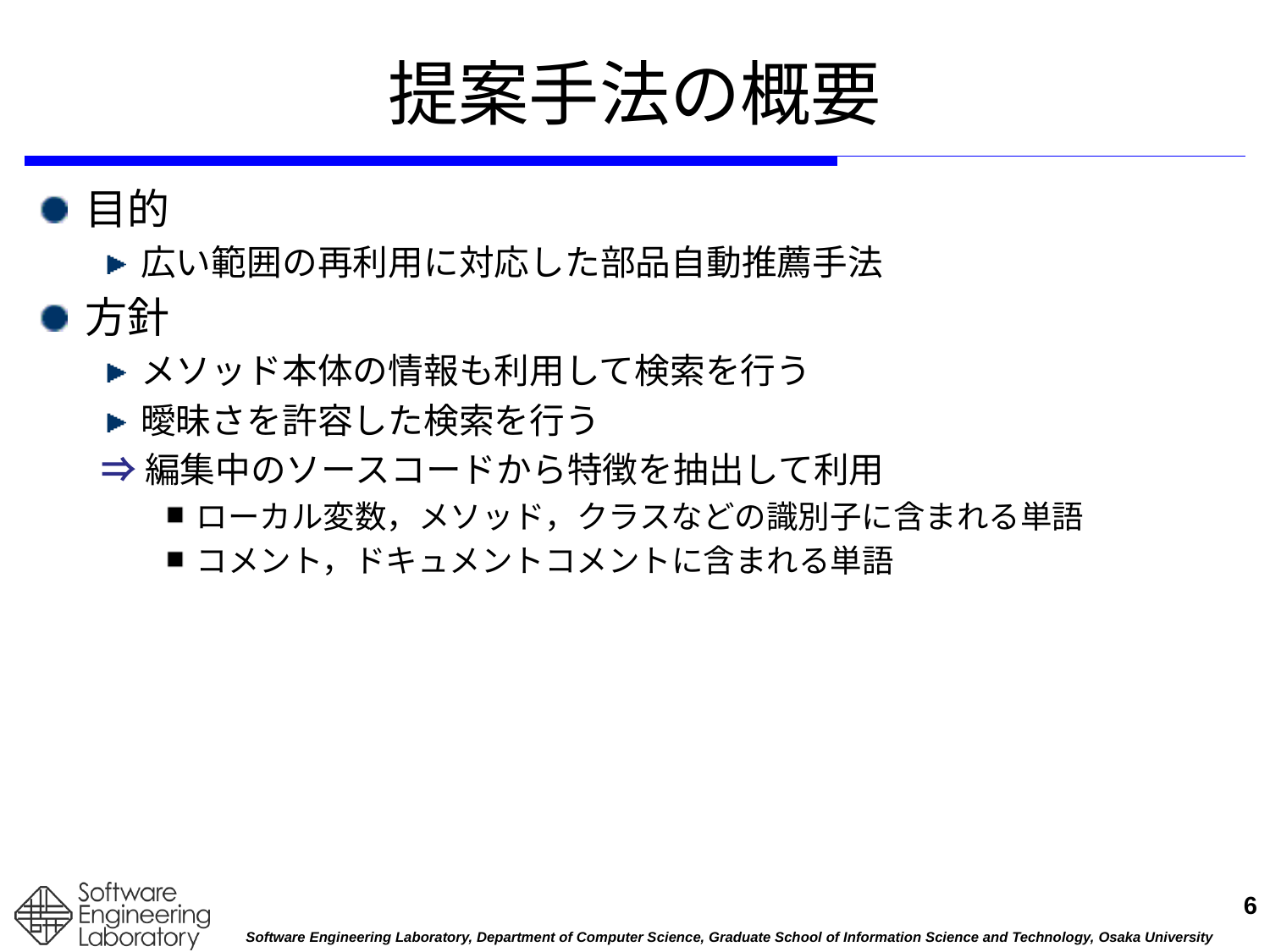

# 提案手法の概要
目的
広い範囲の再利用に対応した部品自動推薦手法
方針
メソッド本体の情報も利用して検索を行う
曖昧さを許容した検索を行う
⇒編集中のソースコードから特徴を抽出して利用
ローカル変数，メソッド，クラスなどの識別子に含まれる単語
コメント，ドキュメントコメントに含まれる単語